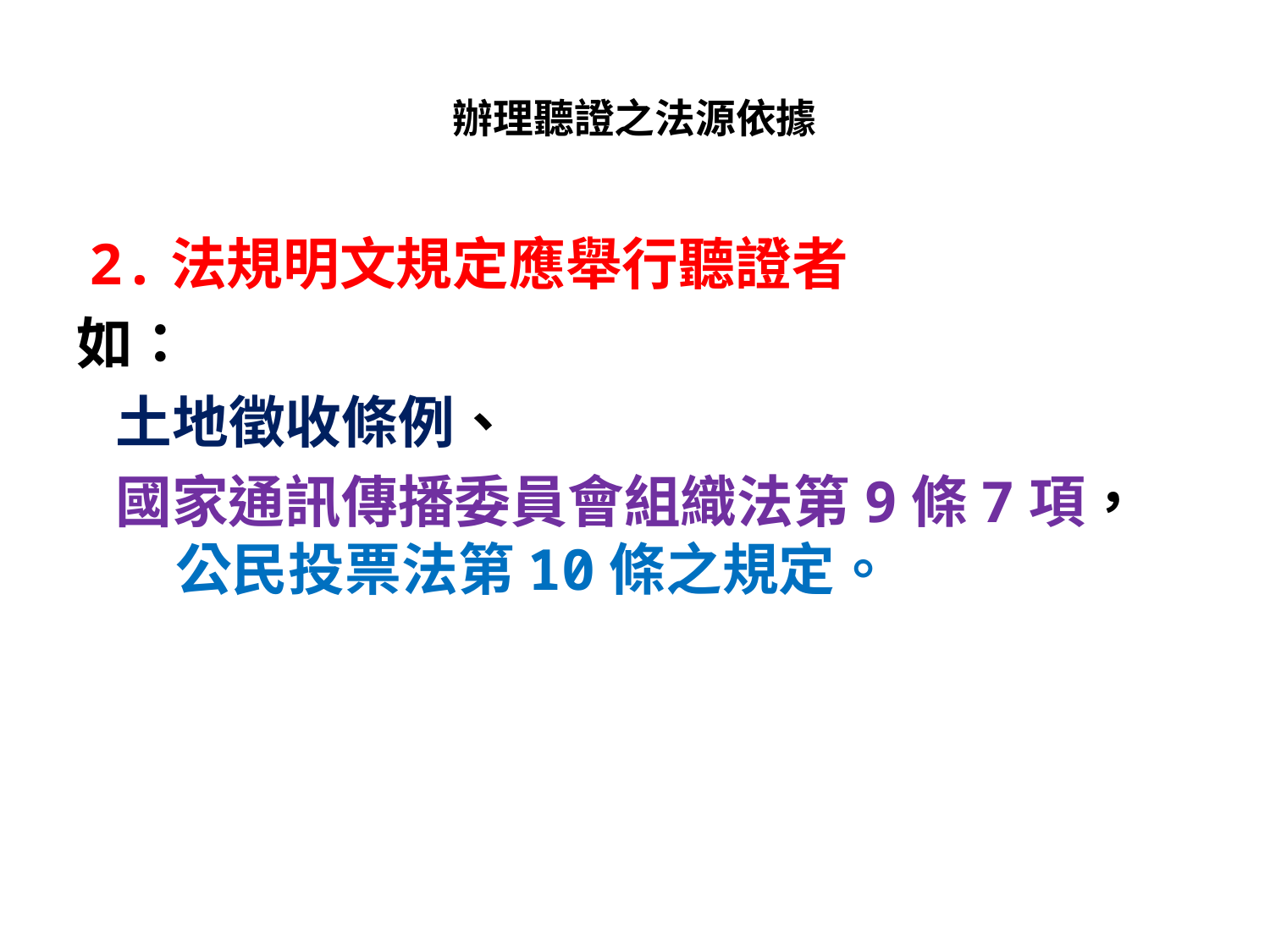

# 辦理聽證之法源依據
 2.法規明文規定應舉行聽證者
如：
  土地徵收條例、
  國家通訊傳播委員會組織法第9條7項，         公民投票法第10條之規定。